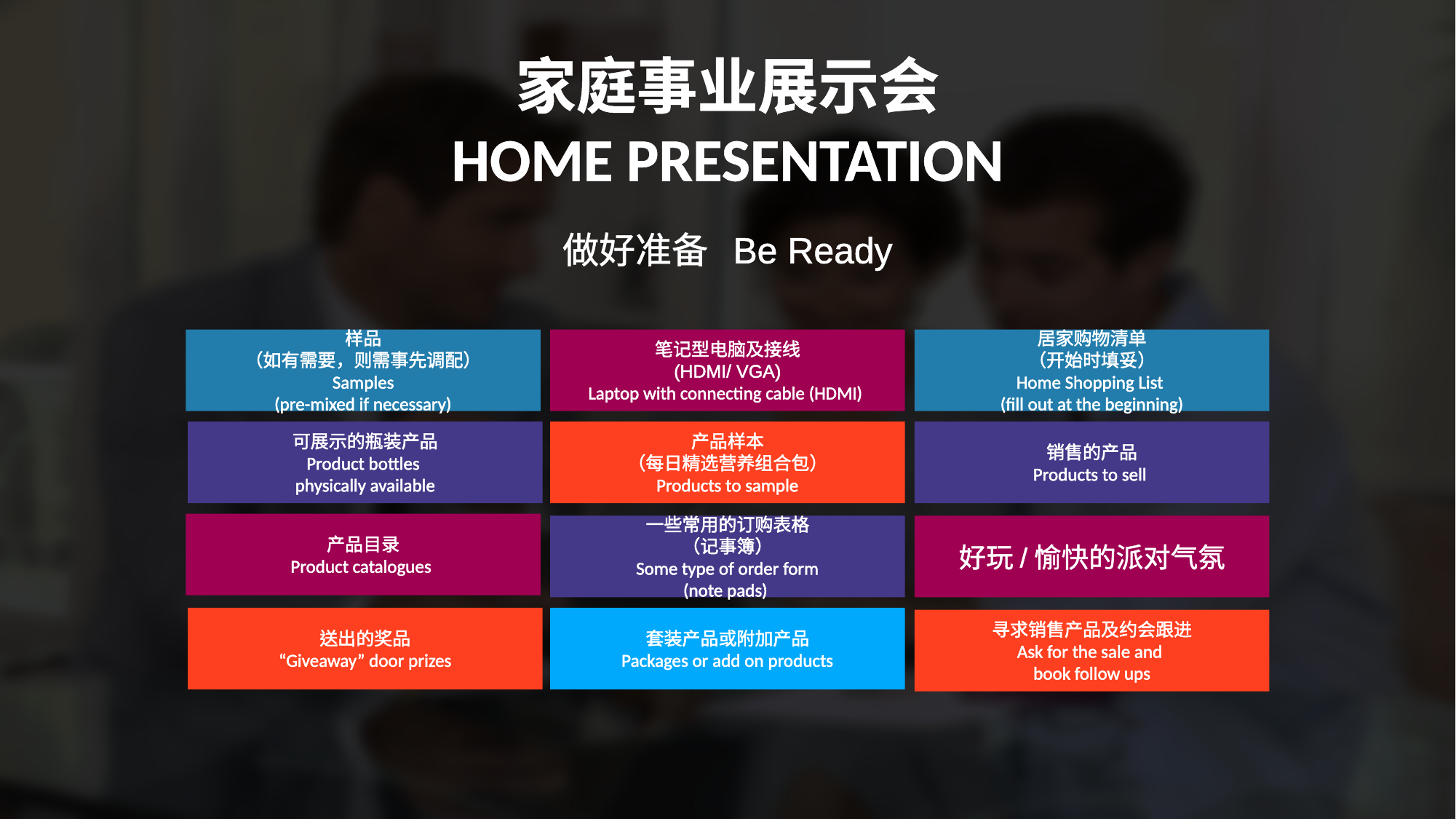

家庭事业展示会
HOME PRESENTATION
做好准备  Be Ready
样品
（如有需要，则需事先调配）
Samples
(pre-mixed if necessary)
笔记型电脑及接线
(HDMI/ VGA)
Laptop with connecting cable (HDMI)
居家购物清单
（开始时填妥）
Home Shopping List
(fill out at the beginning)
可展示的瓶装产品
Product bottles
physically available
产品样本
（每日精选营养组合包）
Products to sample
销售的产品
Products to sell
产品目录
Product catalogues
一些常用的订购表格
（记事簿）
Some type of order form
(note pads)
好玩/愉快的派对气氛
送出的奖品
“Giveaway” door prizes
套装产品或附加产品
Packages or add on products
寻求销售产品及约会跟进
Ask for the sale and
book follow ups